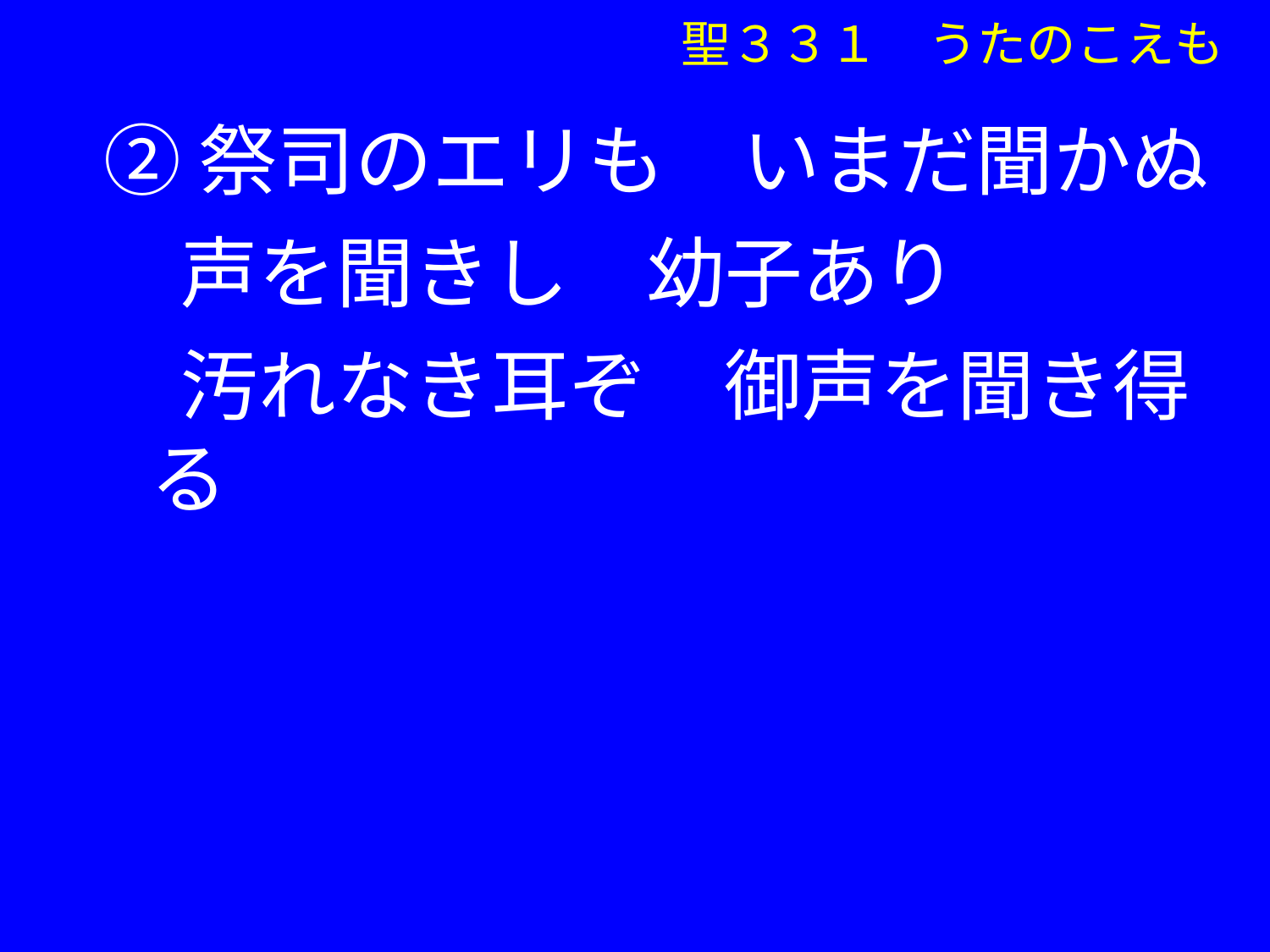

②祭司のエリも　いまだ聞かぬ
　声を聞きし　幼子あり
　汚れなき耳ぞ　御声を聞き得る

聖３３１　うたのこえも